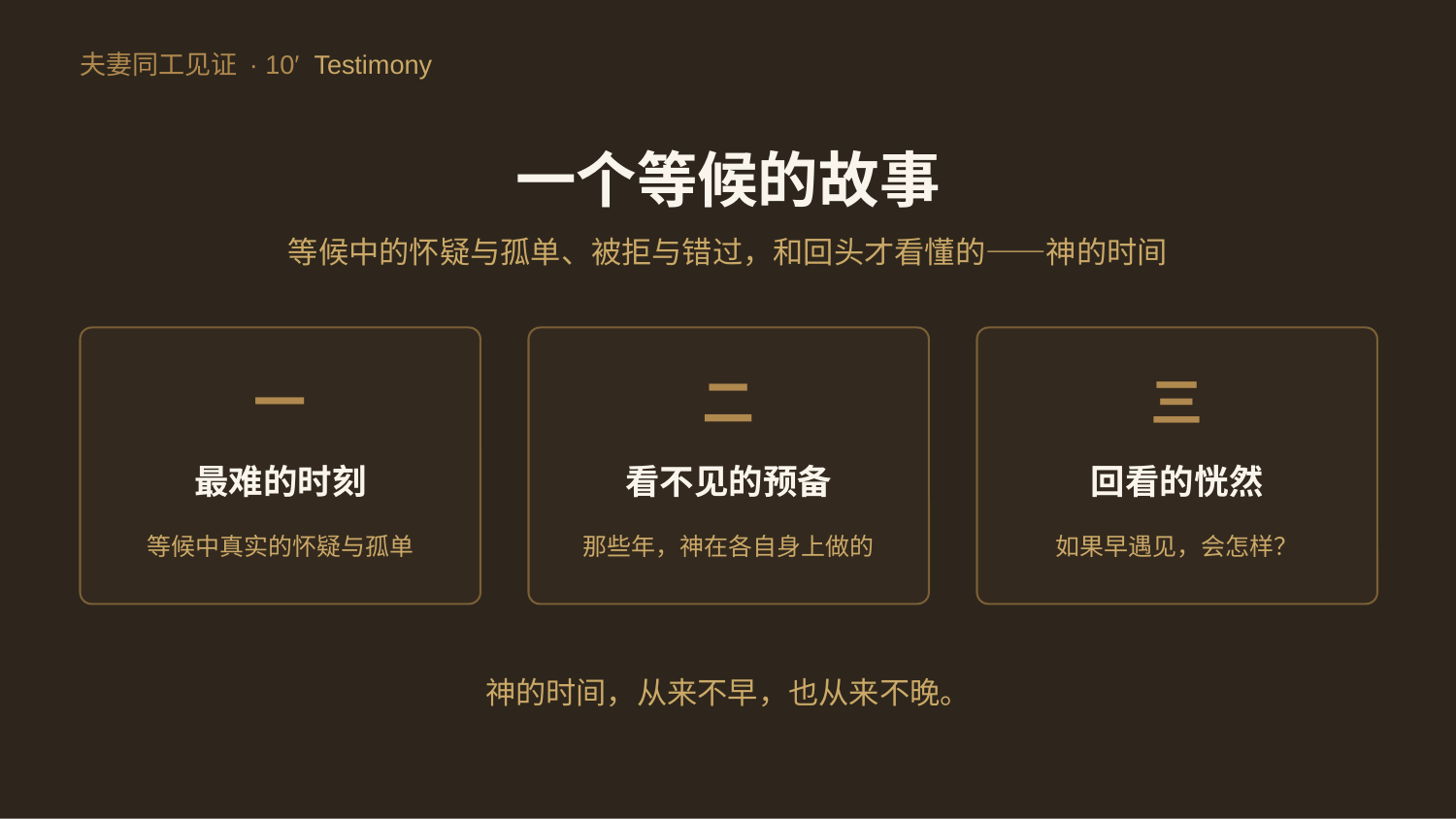

夫妻同工见证 · 10′  Testimony
一个等候的故事
等候中的怀疑与孤单、被拒与错过，和回头才看懂的——神的时间

一
二
三
最难的时刻
看不见的预备
回看的恍然
等候中真实的怀疑与孤单
那些年，神在各自身上做的
如果早遇见，会怎样？
神的时间，从来不早，也从来不晚。